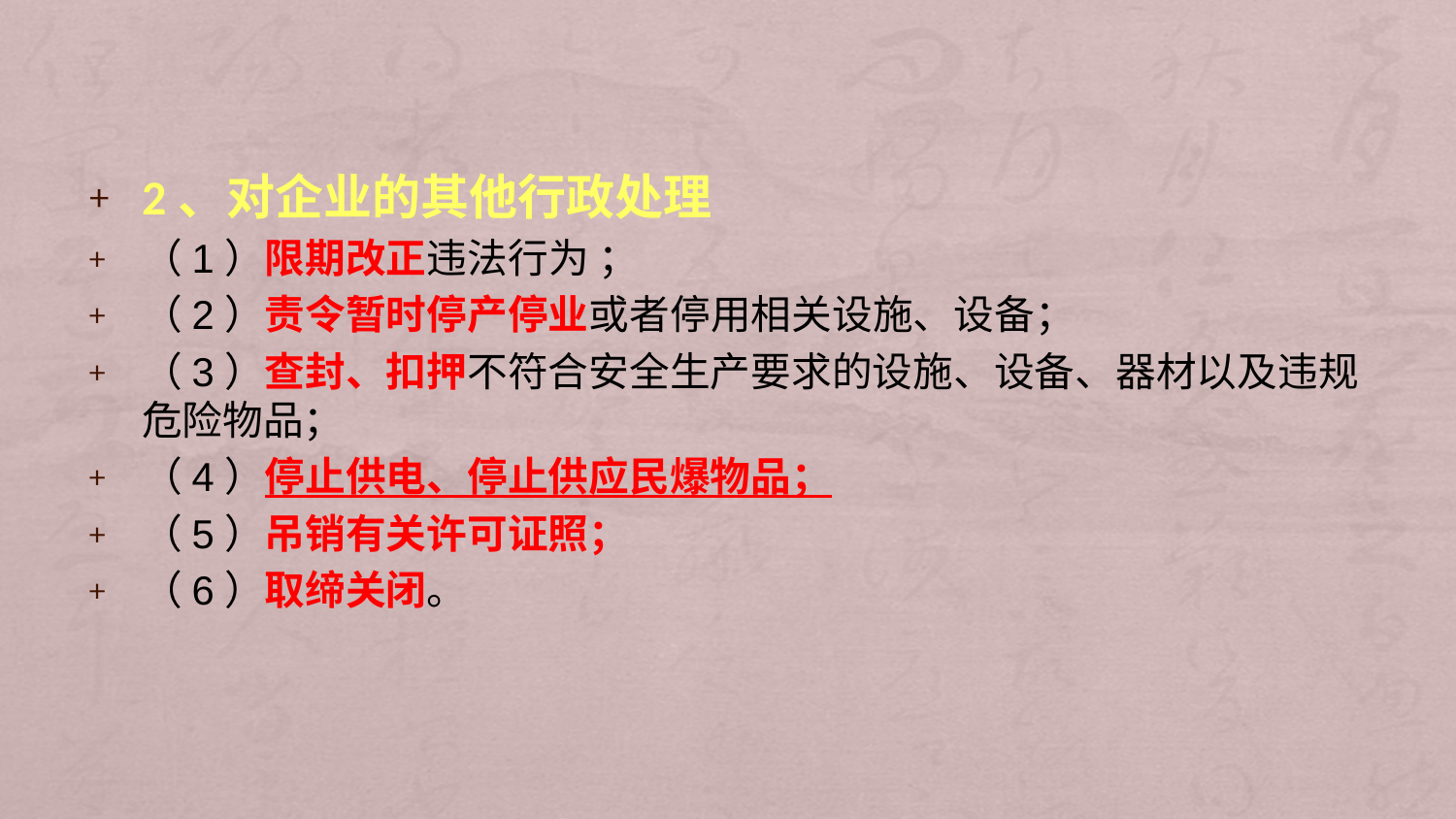

法律责任

2、对企业的其他行政处理
（1）限期改正违法行为 ；
（2）责令暂时停产停业或者停用相关设施、设备；
（3）查封、扣押不符合安全生产要求的设施、设备、器材以及违规危险物品；
（4）停止供电、停止供应民爆物品；
（5）吊销有关许可证照；
（6）取缔关闭。